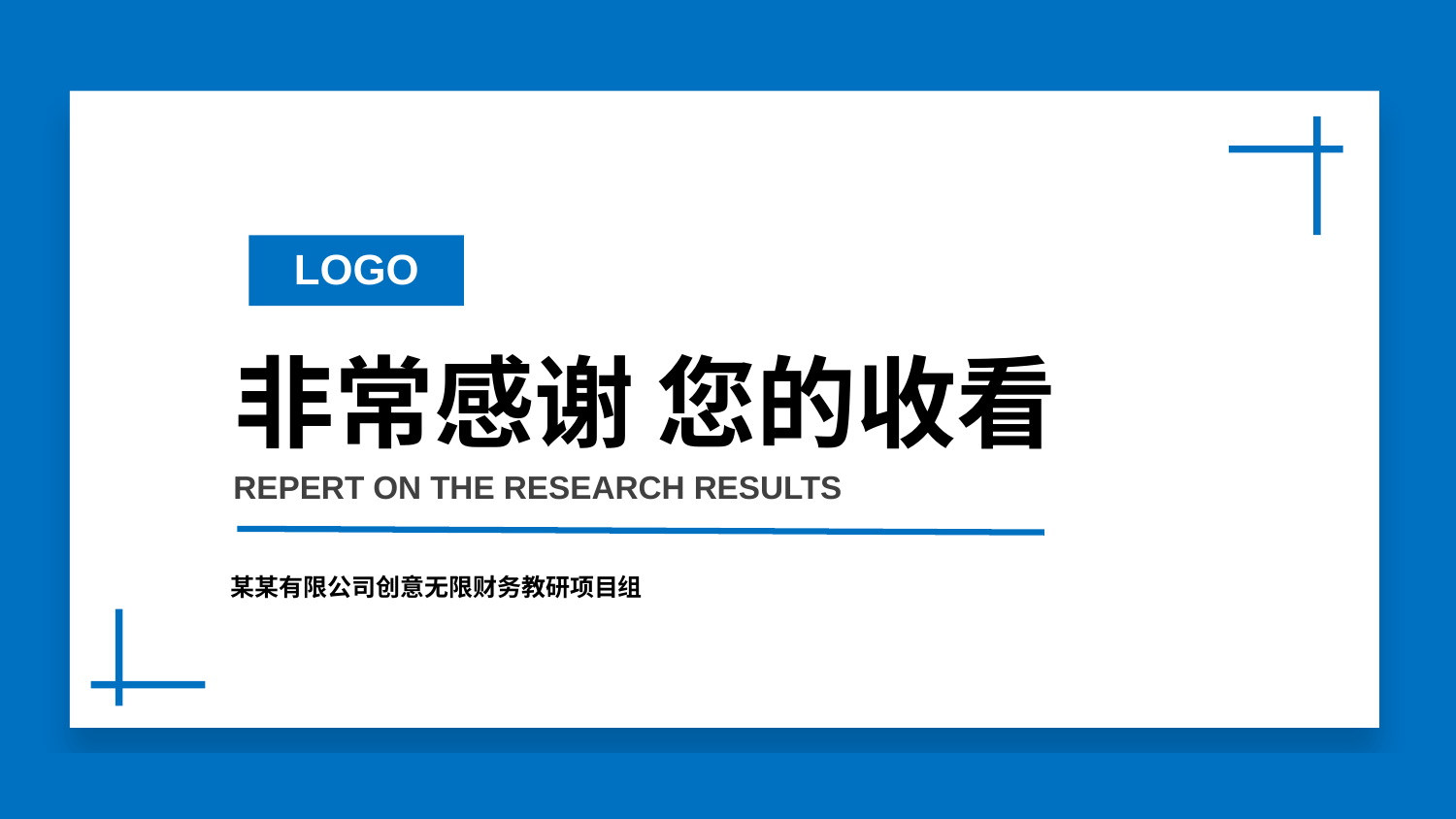

LOGO
非常感谢 您的收看
REPERT ON THE RESEARCH RESULTS
某某有限公司创意无限财务教研项目组